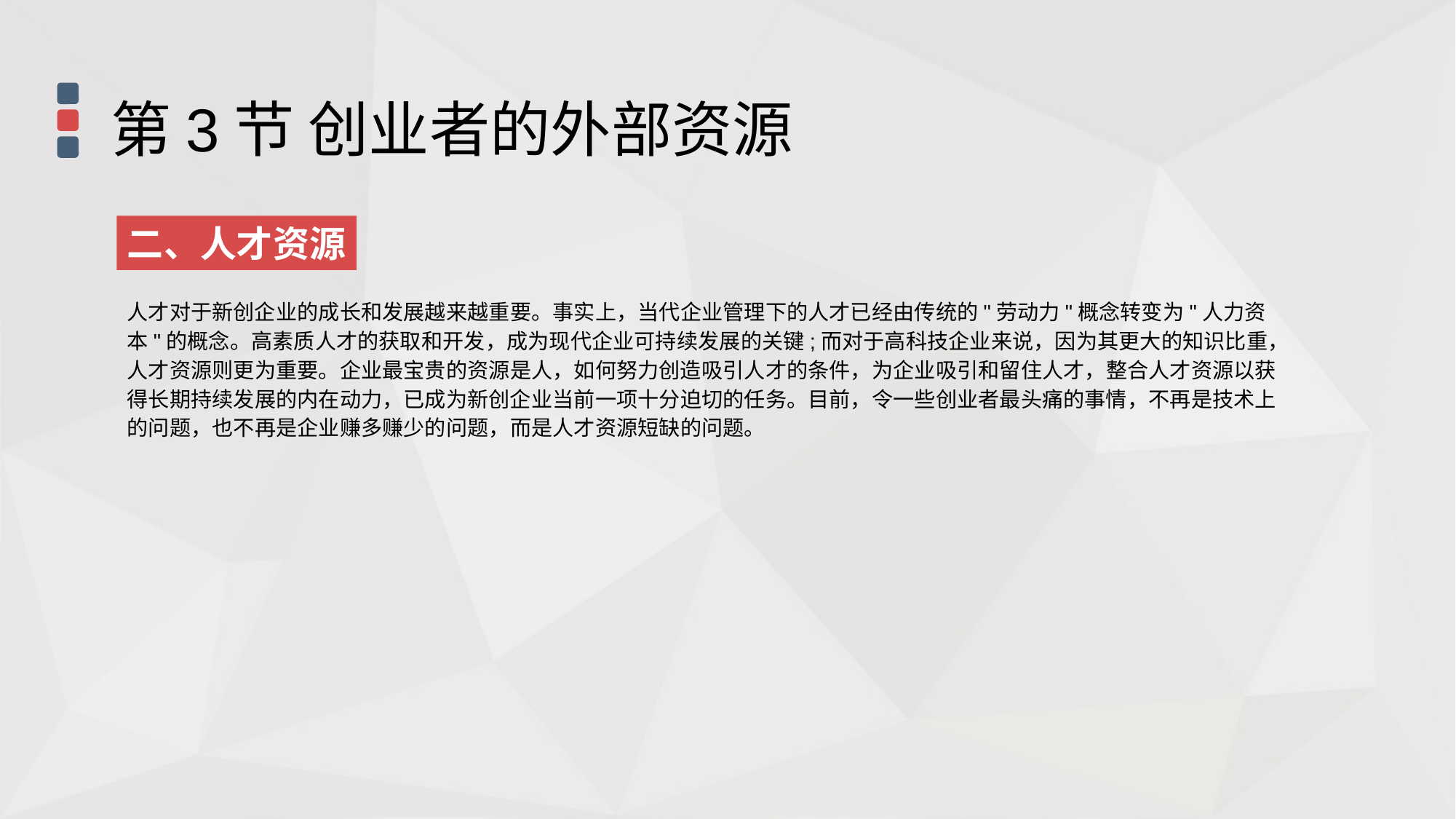

第3节 创业者的外部资源
二、人才资源
人才对于新创企业的成长和发展越来越重要。事实上，当代企业管理下的人才已经由传统的"劳动力"概念转变为"人力资本"的概念。高素质人才的获取和开发，成为现代企业可持续发展的关键;而对于高科技企业来说，因为其更大的知识比重，人才资源则更为重要。企业最宝贵的资源是人，如何努力创造吸引人才的条件，为企业吸引和留住人才，整合人才资源以获得长期持续发展的内在动力，已成为新创企业当前一项十分迫切的任务。目前，令一些创业者最头痛的事情，不再是技术上的问题，也不再是企业赚多赚少的问题，而是人才资源短缺的问题。